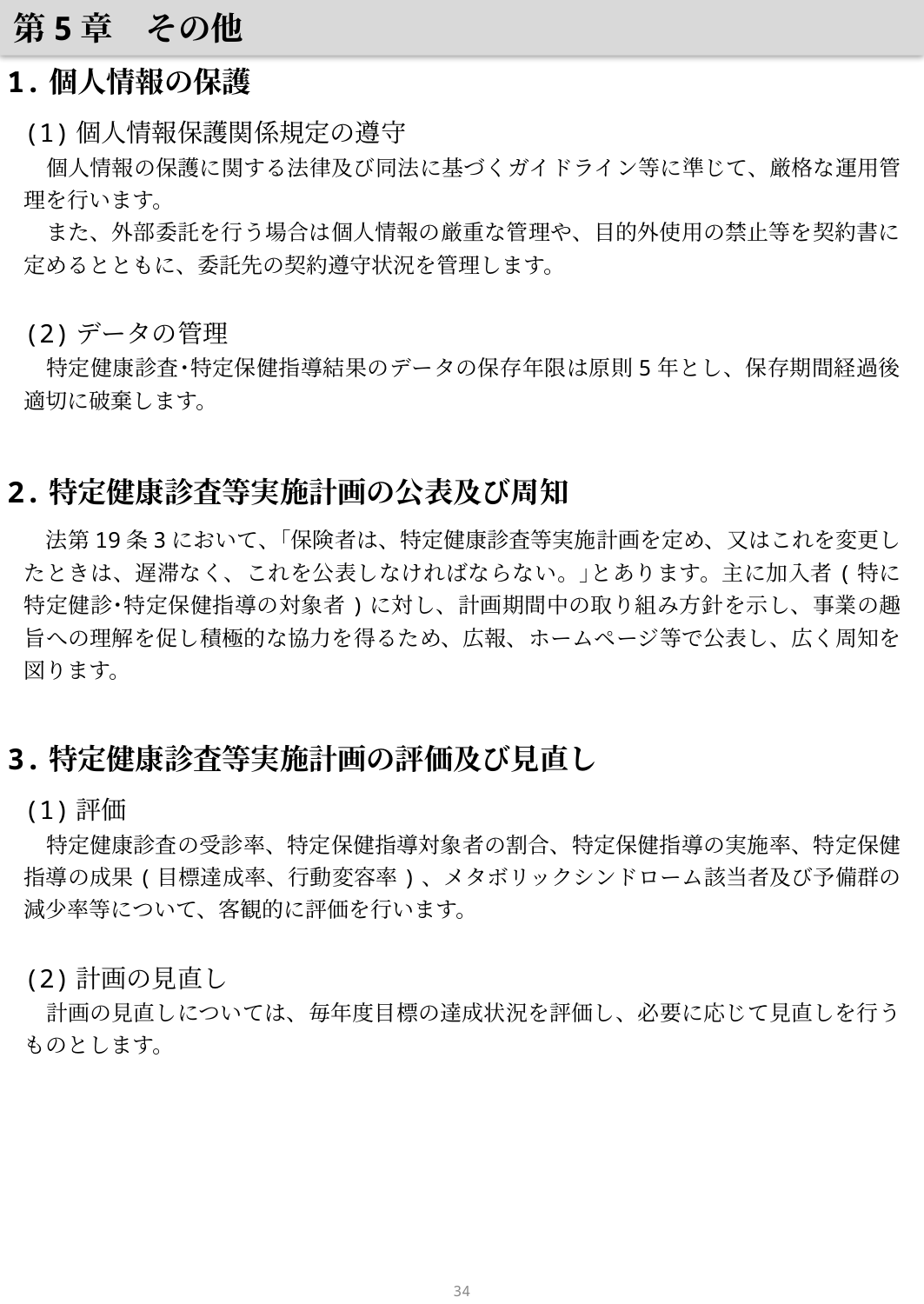

第5章　その他
1.個人情報の保護
(1)個人情報保護関係規定の遵守
　個人情報の保護に関する法律及び同法に基づくガイドライン等に準じて、厳格な運用管理を行います。
　また、外部委託を行う場合は個人情報の厳重な管理や、目的外使用の禁止等を契約書に定めるとともに、委託先の契約遵守状況を管理します。

(2)データの管理
　特定健康診査･特定保健指導結果のデータの保存年限は原則5年とし、保存期間経過後適切に破棄します。
2.特定健康診査等実施計画の公表及び周知
　法第19条3において、｢保険者は、特定健康診査等実施計画を定め、又はこれを変更したときは、遅滞なく、これを公表しなければならない。｣とあります。主に加入者(特に特定健診･特定保健指導の対象者)に対し、計画期間中の取り組み方針を示し、事業の趣旨への理解を促し積極的な協力を得るため、広報、ホームページ等で公表し、広く周知を図ります。
3.特定健康診査等実施計画の評価及び見直し
(1)評価
　特定健康診査の受診率、特定保健指導対象者の割合、特定保健指導の実施率、特定保健指導の成果(目標達成率、行動変容率)、メタボリックシンドローム該当者及び予備群の減少率等について、客観的に評価を行います。

(2)計画の見直し
　計画の見直しについては、毎年度目標の達成状況を評価し、必要に応じて見直しを行うものとします。
34